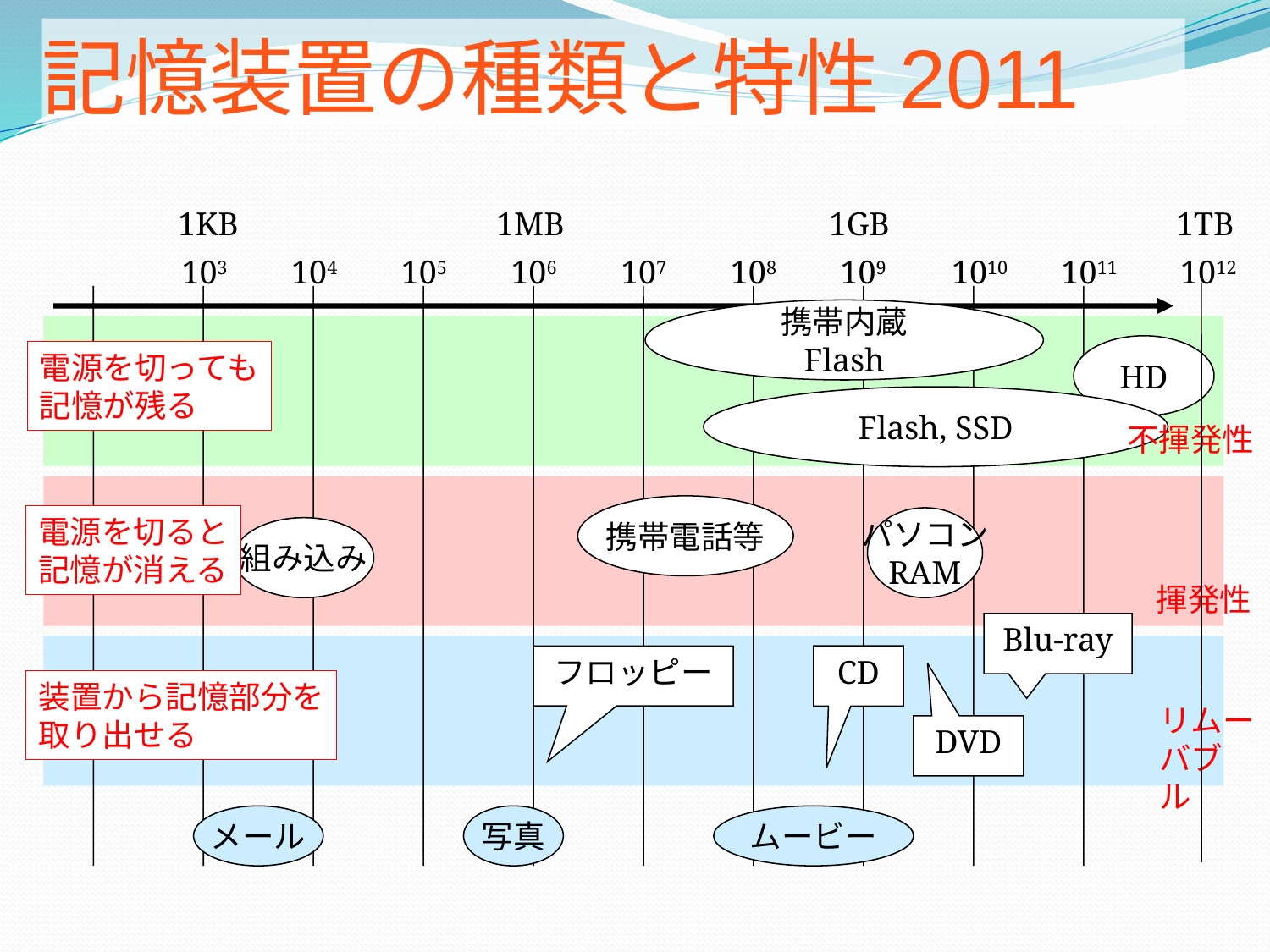

# 記憶装置の種類と特性2011
1KB
1MB
1GB
1TB
103
104
105
106
107
108
109
1010
1011
1012

携帯内蔵
Flash

HD
電源を切っても
記憶が残る
Flash, SSD
不揮発性

携帯電話等
電源を切ると
記憶が消える
パソコン
RAM
組み込み
揮発性
Blu-ray

フロッピー
CD
装置から記憶部分を
取り出せる
リムーバブル
DVD
メール
写真
ムービー